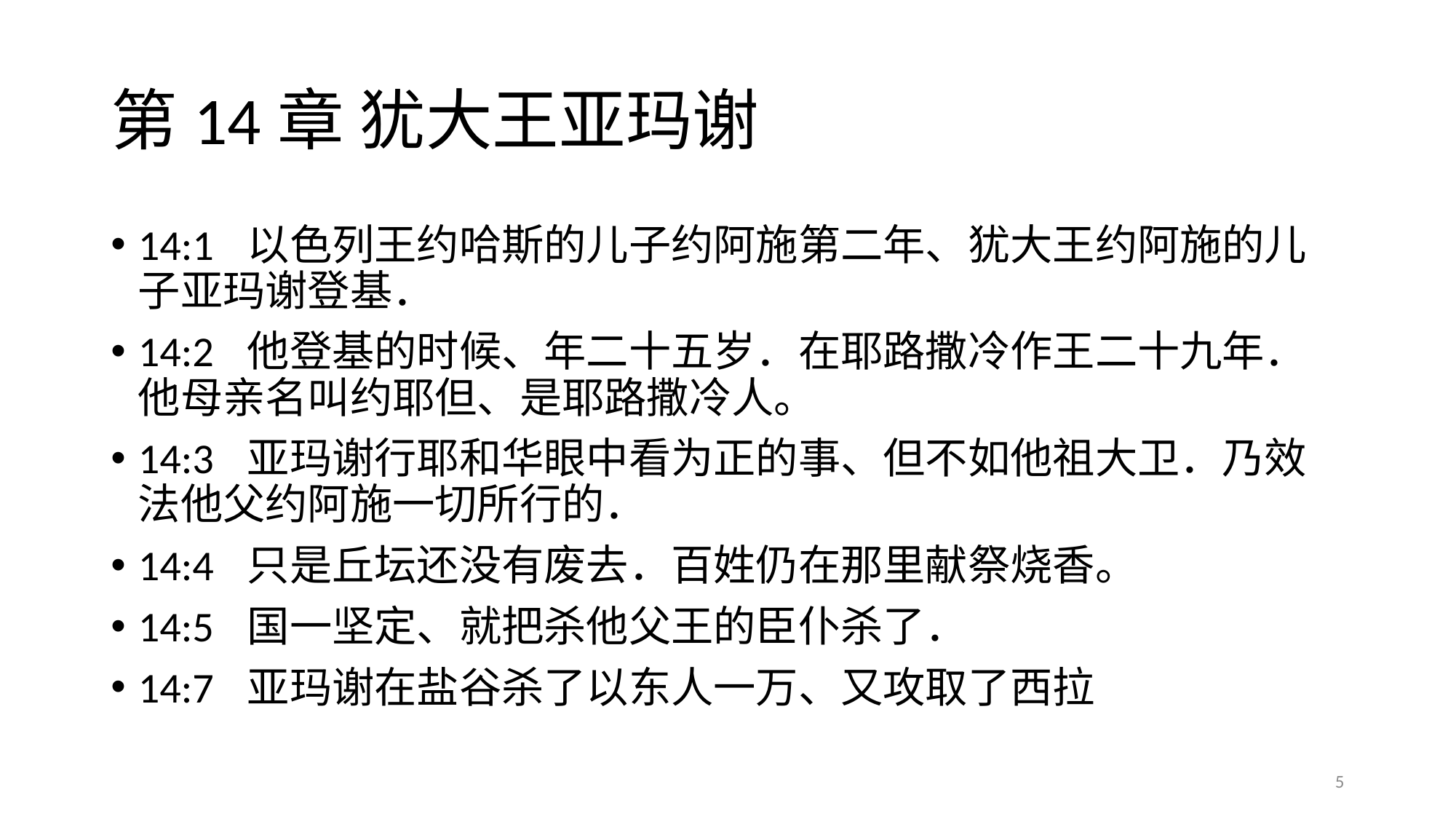

# 第14章 犹大王亚玛谢
14:1	以色列王约哈斯的儿子约阿施第二年、犹大王约阿施的儿子亚玛谢登基．
14:2	他登基的时候、年二十五岁．在耶路撒冷作王二十九年．他母亲名叫约耶但、是耶路撒冷人。
14:3	亚玛谢行耶和华眼中看为正的事、但不如他祖大卫．乃效法他父约阿施一切所行的．
14:4	只是丘坛还没有废去．百姓仍在那里献祭烧香。
14:5	国一坚定、就把杀他父王的臣仆杀了．
14:7	亚玛谢在盐谷杀了以东人一万、又攻取了西拉
5